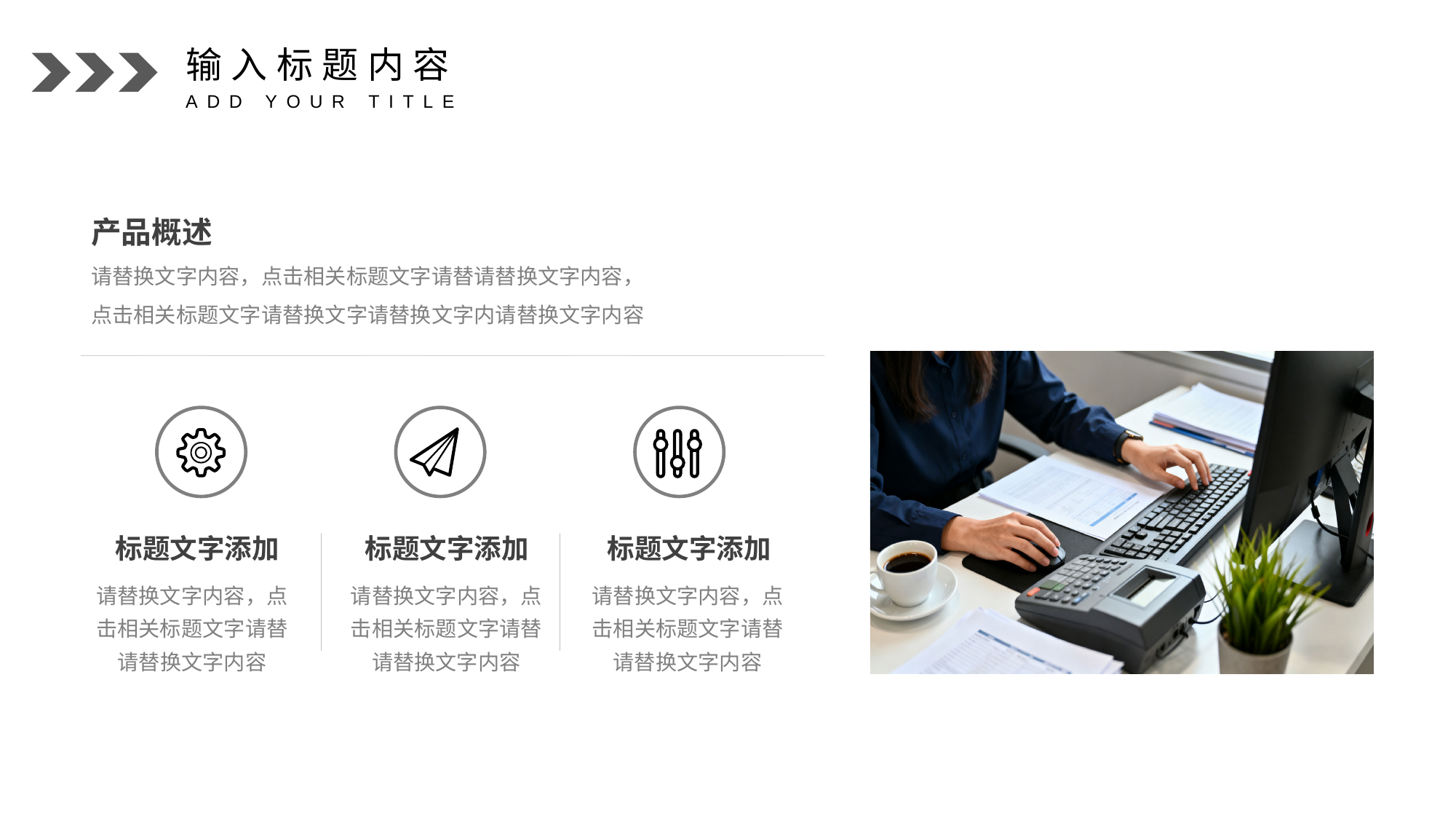

输入标题内容

ADD YOUR TITLE
产品概述
请替换文字内容，点击相关标题文字请替请替换文字内容，点击相关标题文字请替换文字请替换文字内请替换文字内容

标题文字添加
标题文字添加
标题文字添加
请替换文字内容，点击相关标题文字请替请替换文字内容
请替换文字内容，点击相关标题文字请替请替换文字内容
请替换文字内容，点击相关标题文字请替请替换文字内容